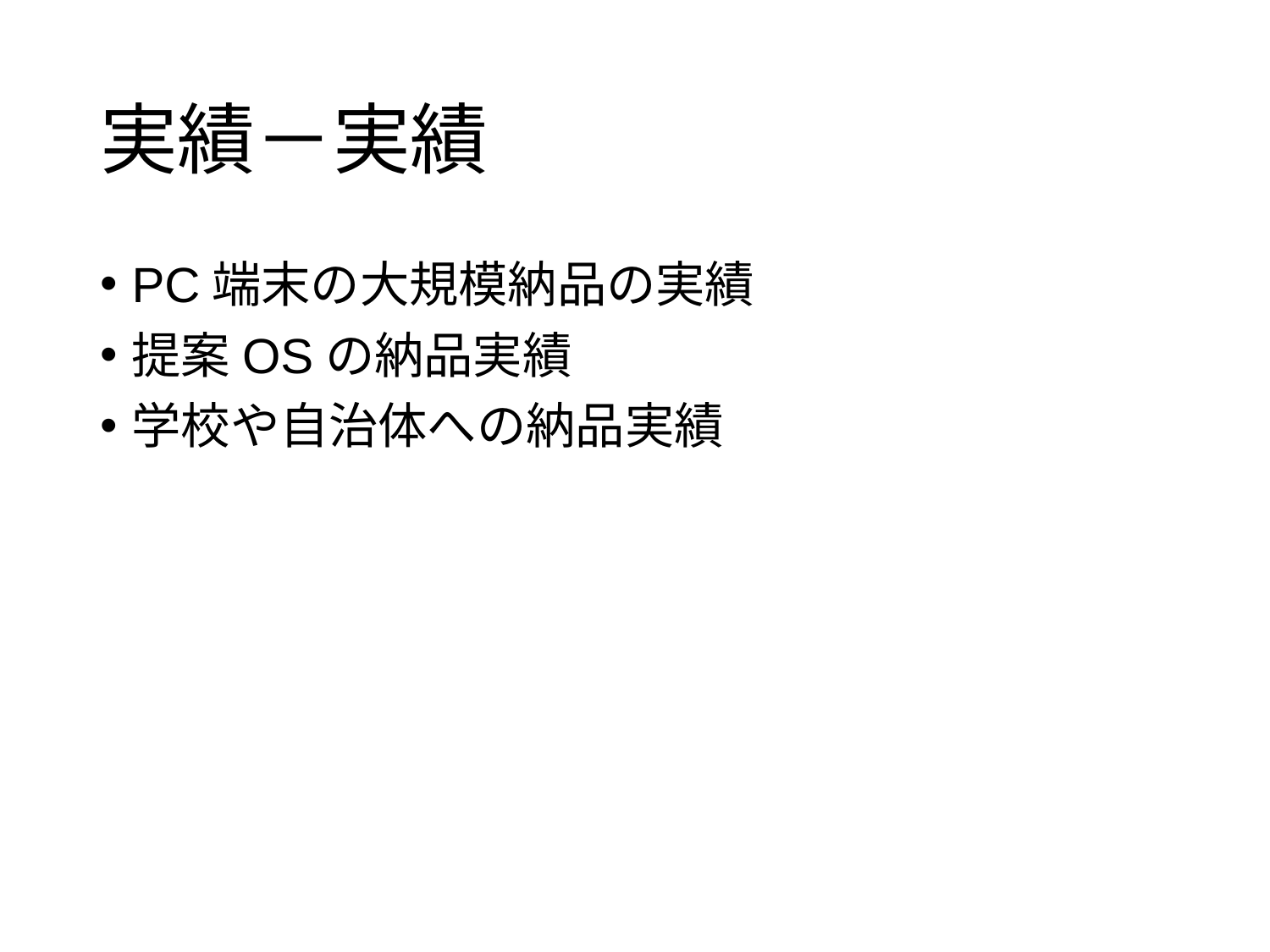

# 実績－実績
PC端末の大規模納品の実績
提案OSの納品実績
学校や自治体への納品実績